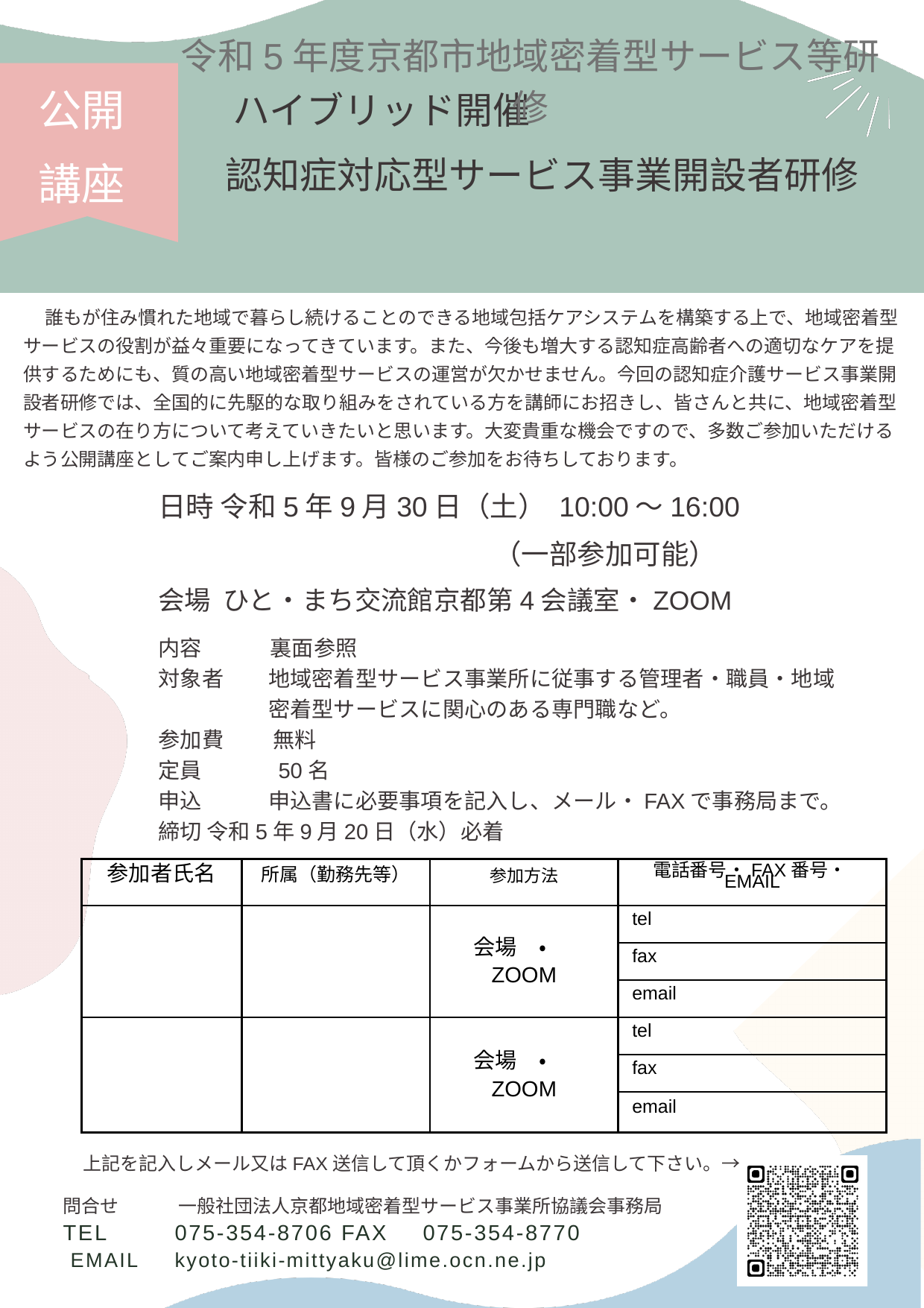

令和5年度京都市地域密着型サービス等研修
公開講座

ハイブリッド開催
認知症対応型サービス事業開設者研修
　誰もが住み慣れた地域で暮らし続けることのできる地域包括ケアシステムを構築する上で、地域密着型サービスの役割が益々重要になってきています。また、今後も増大する認知症高齢者への適切なケアを提供するためにも、質の高い地域密着型サービスの運営が欠かせません。今回の認知症介護サービス事業開設者研修では、全国的に先駆的な取り組みをされている方を講師にお招きし、皆さんと共に、地域密着型サービスの在り方について考えていきたいと思います。大変貴重な機会ですので、多数ご参加いただけるよう公開講座としてご案内申し上げます。皆様のご参加をお待ちしております。
日時 令和5年9月30日（土） 10:00～16:00
      			（一部参加可能）
会場  ひと・まち交流館京都第4会議室・ZOOM
内容 	裏面参照
対象者	地域密着型サービス事業所に従事する管理者・職員・地域	密着型サービスに関心のある専門職など。
参加費	 無料
定員	 50名
申込 	申込書に必要事項を記入し、メール・FAXで事務局まで。
締切 令和5年9月20日（水）必着

| 参加者氏名 | 所属（勤務先等） | 参加方法 | 電話番号・FAX番号・EMAIL |
| --- | --- | --- | --- |
|  |  | 会場　・　ZOOM | tel |
|  |  |  | fax |
|  |  |  | email |
|  |  | 会場　・　ZOOM | tel |
|  |  |  | fax |
|  |  |  | email |

上記を記入しメール又はFAX送信して頂くかフォームから送信して下さい。→

問合せ	 一般社団法人京都地域密着型サービス事業所協議会事務局
TEL　	075-354-8706 FAX　075-354-8770
 EMAIL	kyoto-tiiki-mittyaku@lime.ocn.ne.jp